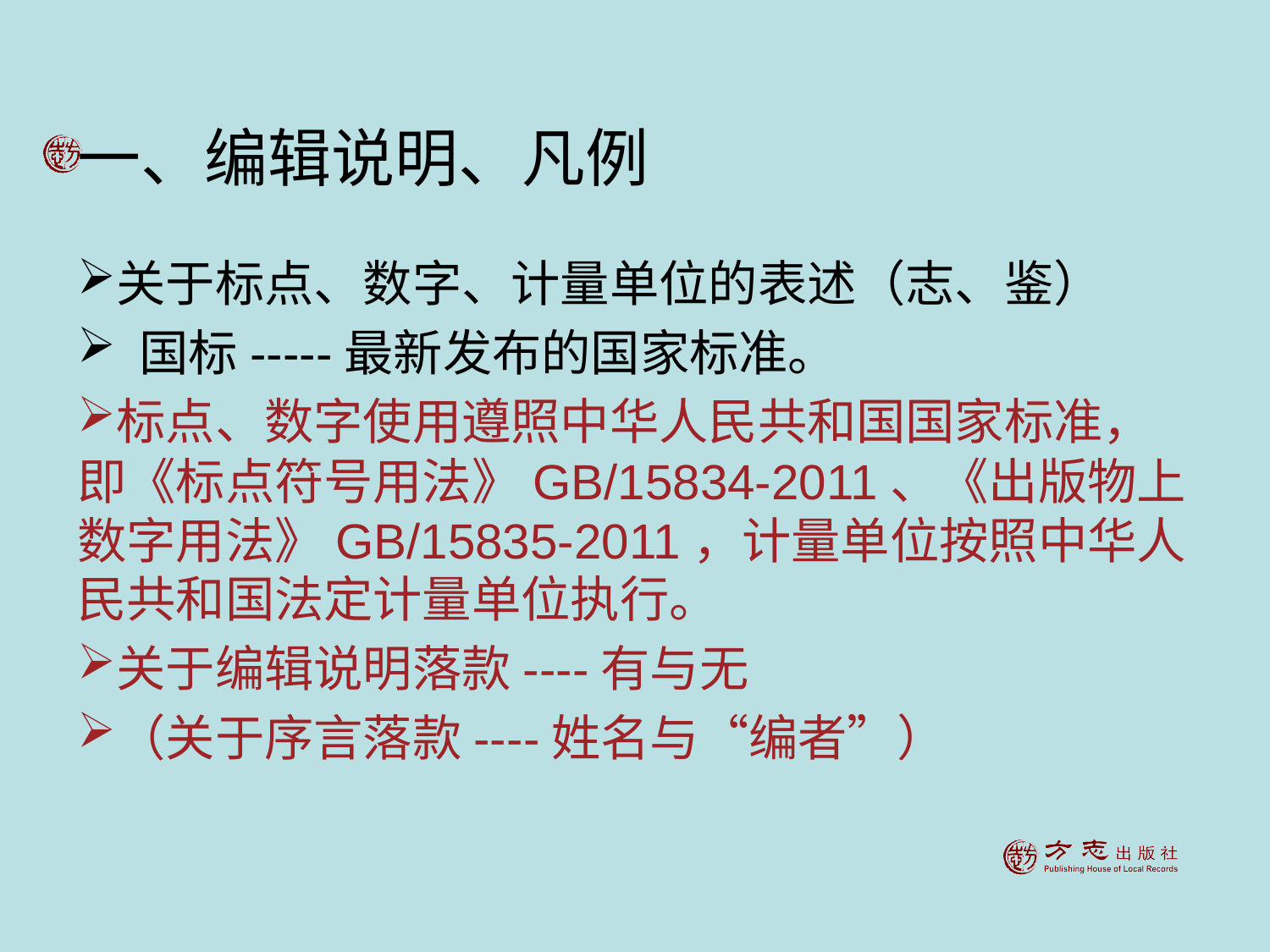

# 一、编辑说明、凡例
关于标点、数字、计量单位的表述（志、鉴）
 国标-----最新发布的国家标准。
标点、数字使用遵照中华人民共和国国家标准，即《标点符号用法》GB/15834-2011、《出版物上数字用法》GB/15835-2011，计量单位按照中华人民共和国法定计量单位执行。
关于编辑说明落款----有与无
（关于序言落款----姓名与“编者”）

编辑说明落款